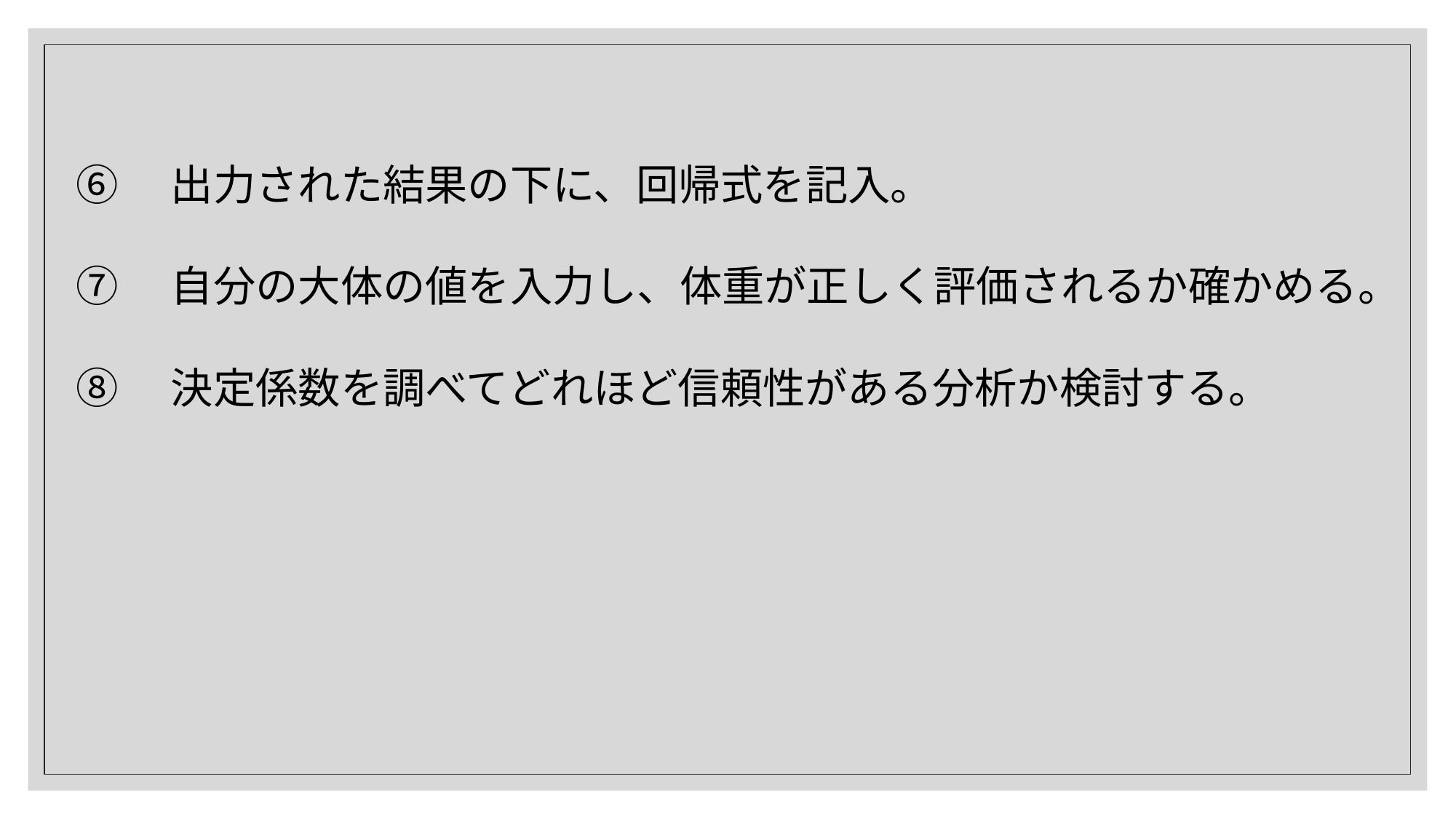

⑥　出力された結果の下に、回帰式を記入。

⑦　自分の大体の値を入力し、体重が正しく評価されるか確かめる。

⑧　決定係数を調べてどれほど信頼性がある分析か検討する。